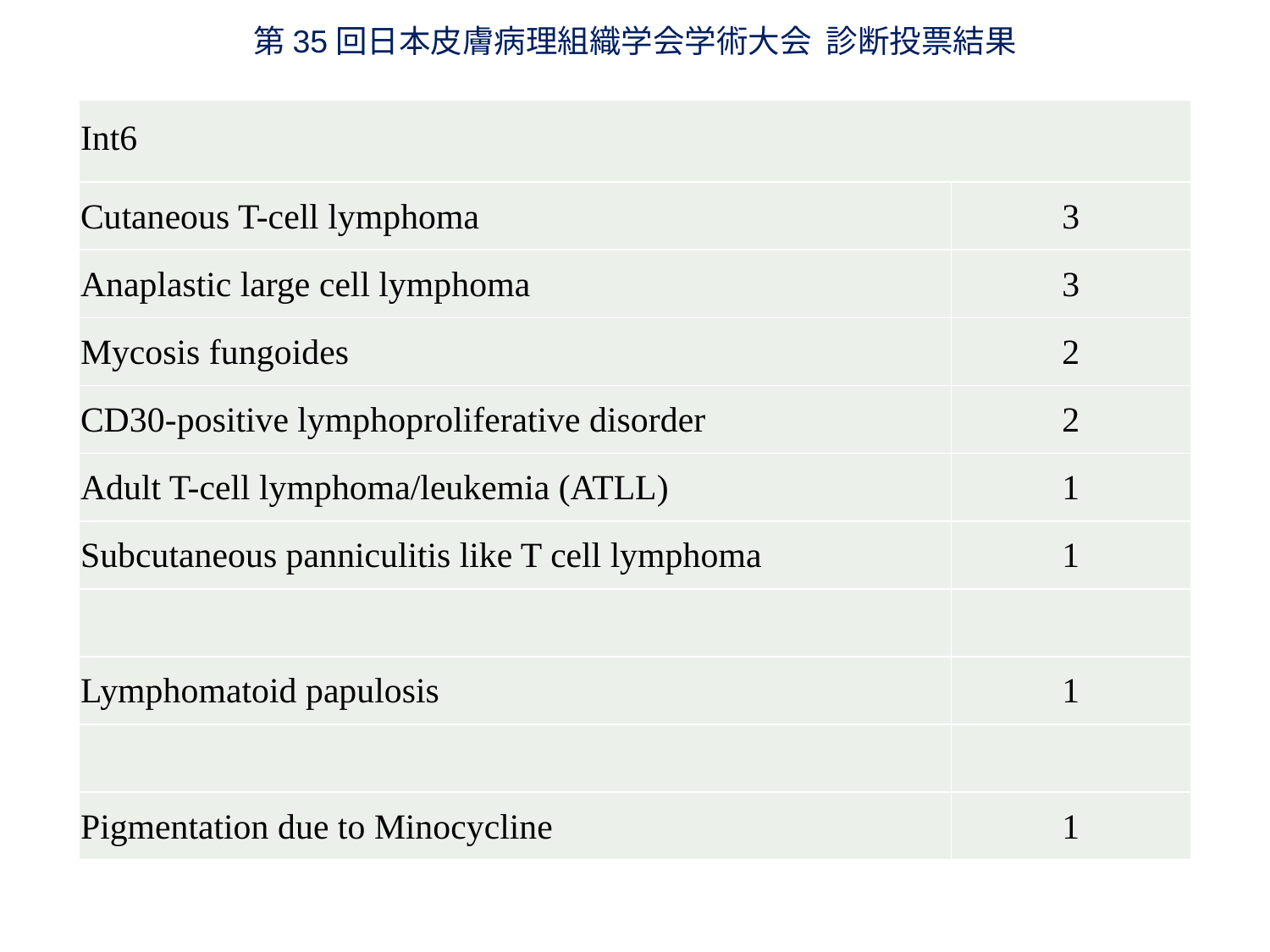

第35回日本皮膚病理組織学会学術大会  診断投票結果
| Int6 |  |
| --- | --- |
| Cutaneous T-cell lymphoma | 3 |
| Anaplastic large cell lymphoma | 3 |
| Mycosis fungoides | 2 |
| CD30-positive lymphoproliferative disorder | 2 |
| Adult T-cell lymphoma/leukemia (ATLL) | 1 |
| Subcutaneous panniculitis like T cell lymphoma | 1 |
|  |  |
| Lymphomatoid papulosis | 1 |
|  |  |
| Pigmentation due to Minocycline | 1 |